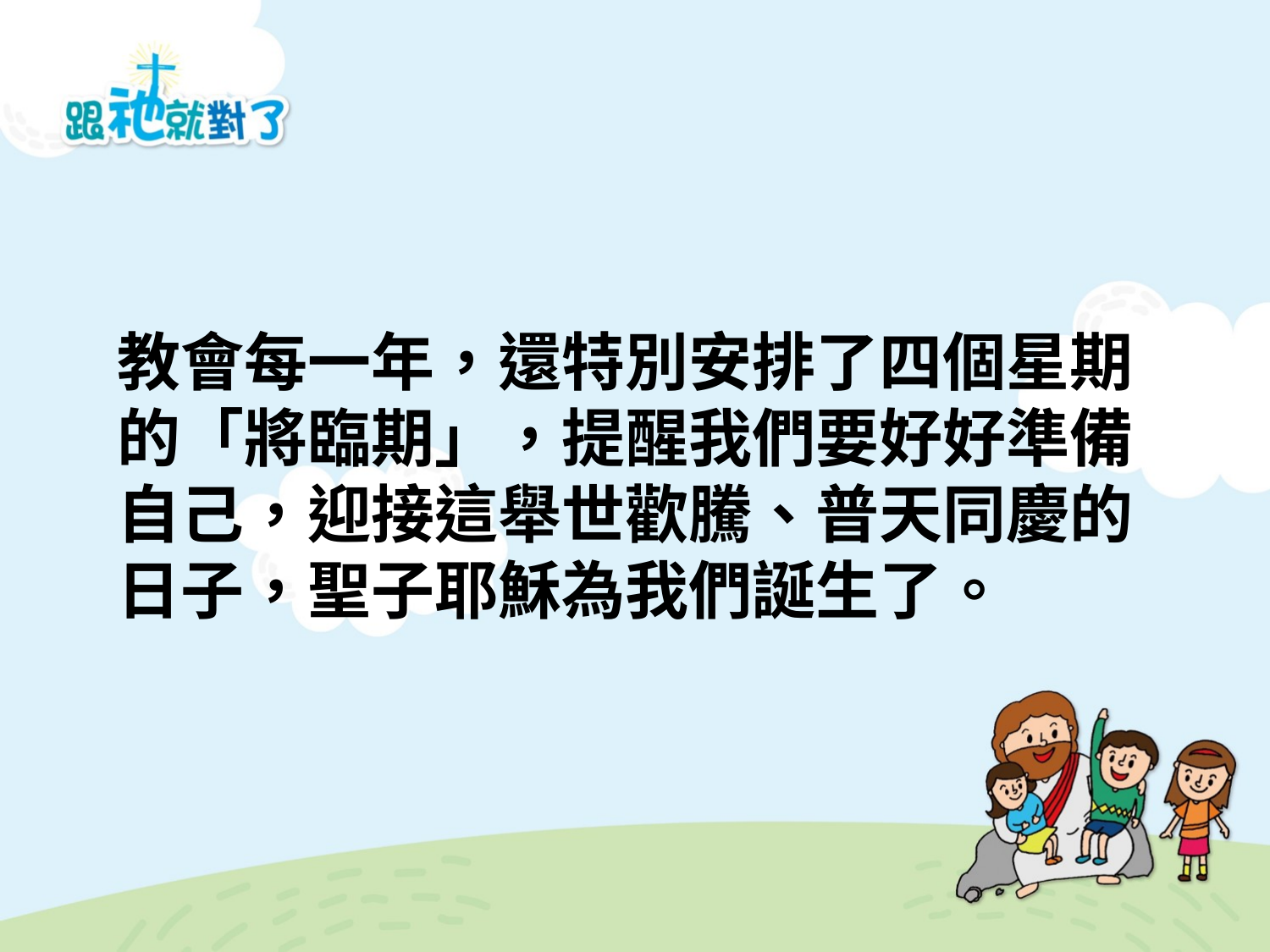

教會每一年，還特別安排了四個星期的「將臨期」，提醒我們要好好準備自己，迎接這舉世歡騰、普天同慶的日子，聖子耶穌為我們誕生了。